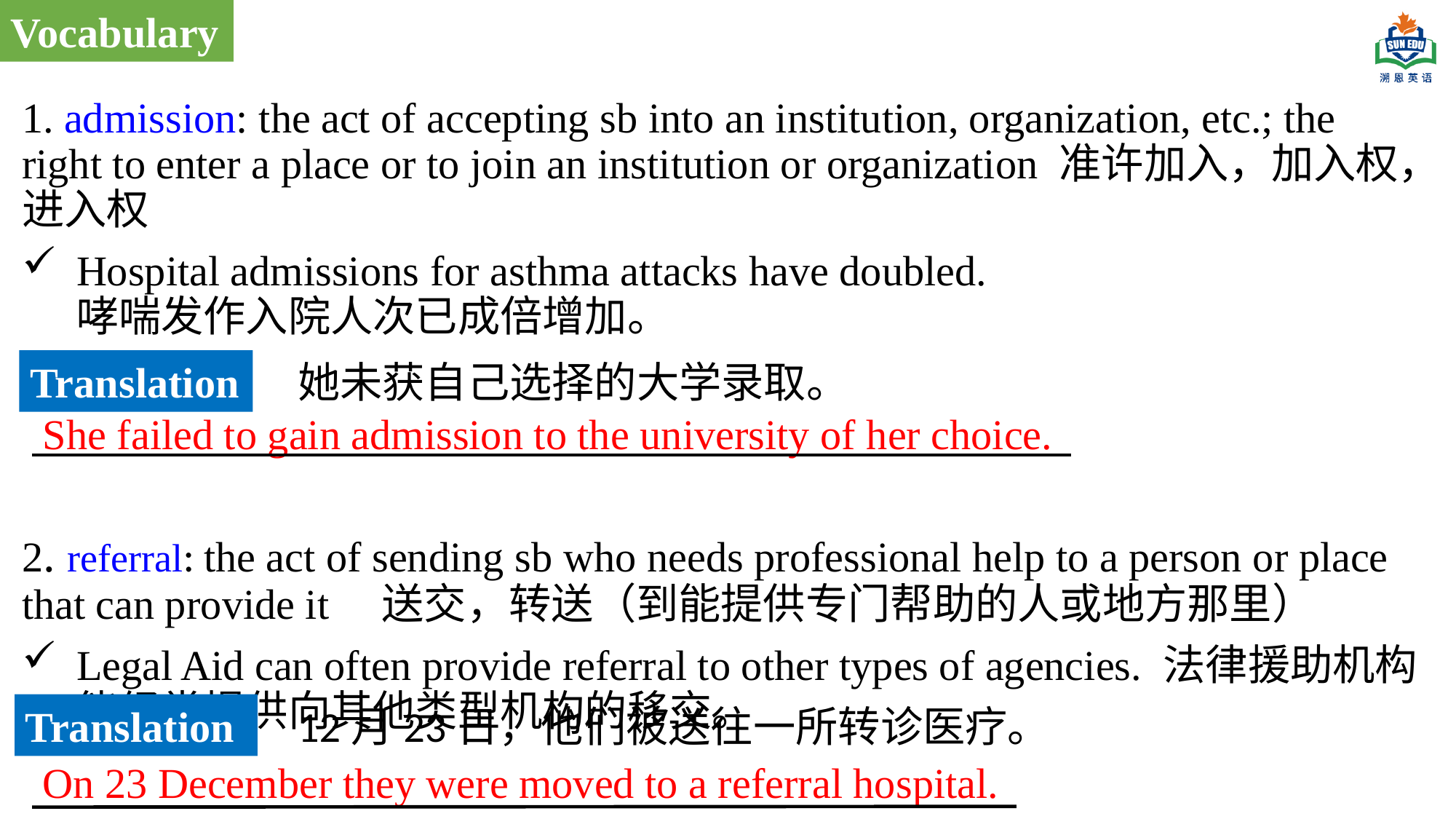

Vocabulary
1. admission: the act of accepting sb into an institution, organization, etc.; the right to enter a place or to join an institution or organization 准许加入，加入权，进入权
Hospital admissions for asthma attacks have doubled.                                          哮喘发作入院人次已成倍增加。

2. referral: the act of sending sb who needs professional help to a person or place that can provide it    送交，转送（到能提供专门帮助的人或地方那里）
Legal Aid can often provide referral to other types of agencies. 法律援助机构能经常提供向其他类型机构的移交。
Translation
她未获自己选择的大学录取。
She failed to gain admission to the university of her choice.
Translation
12月23日，他们被送往一所转诊医疗。
On 23 December they were moved to a referral hospital.